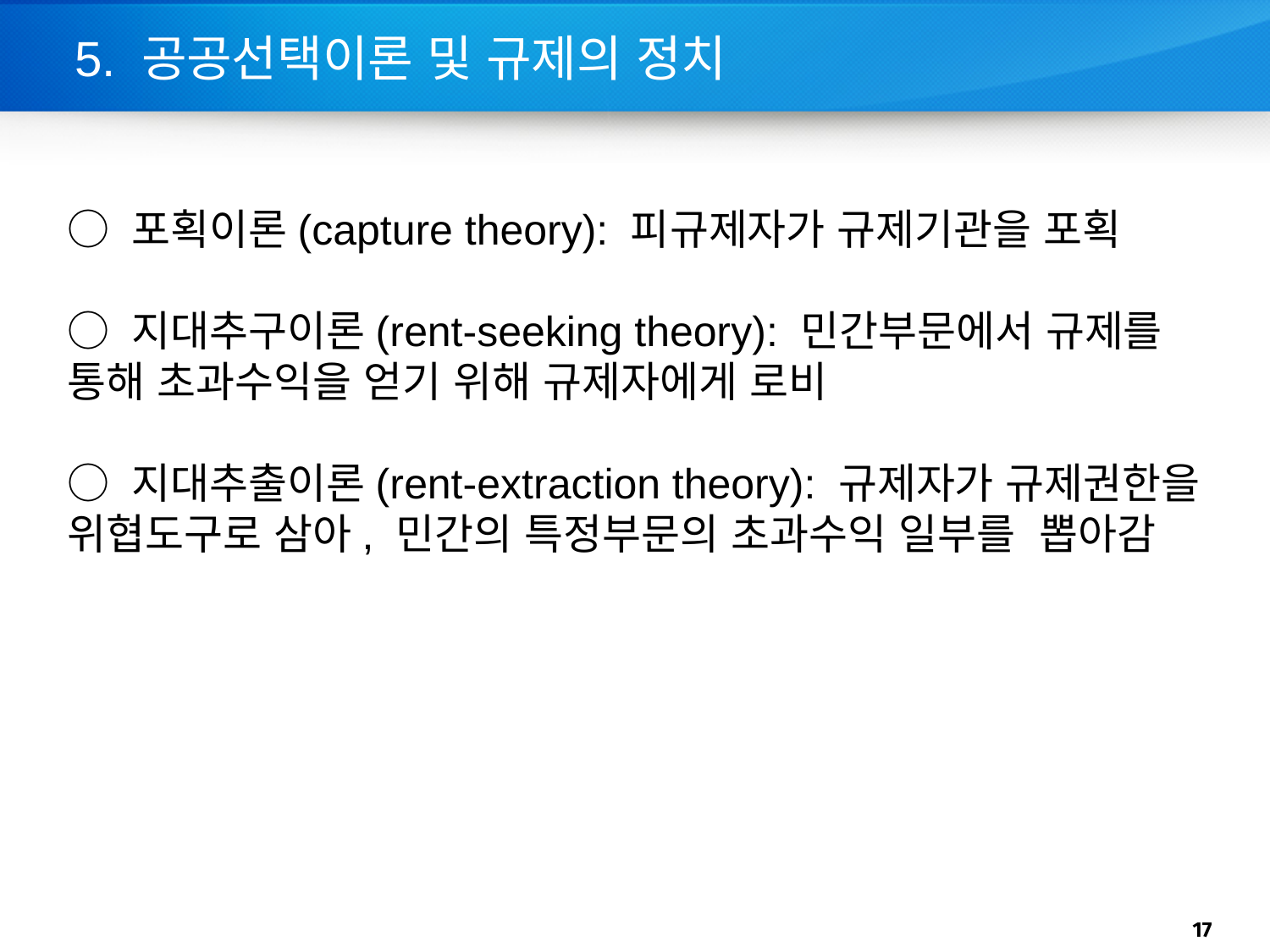

# 5. 공공선택이론 및 규제의 정치
○ 포획이론(capture theory): 피규제자가 규제기관을 포획

○ 지대추구이론(rent-seeking theory): 민간부문에서 규제를 통해 초과수익을 얻기 위해 규제자에게 로비

○ 지대추출이론(rent-extraction theory): 규제자가 규제권한을 위협도구로 삼아, 민간의 특정부문의 초과수익 일부를  뽑아감